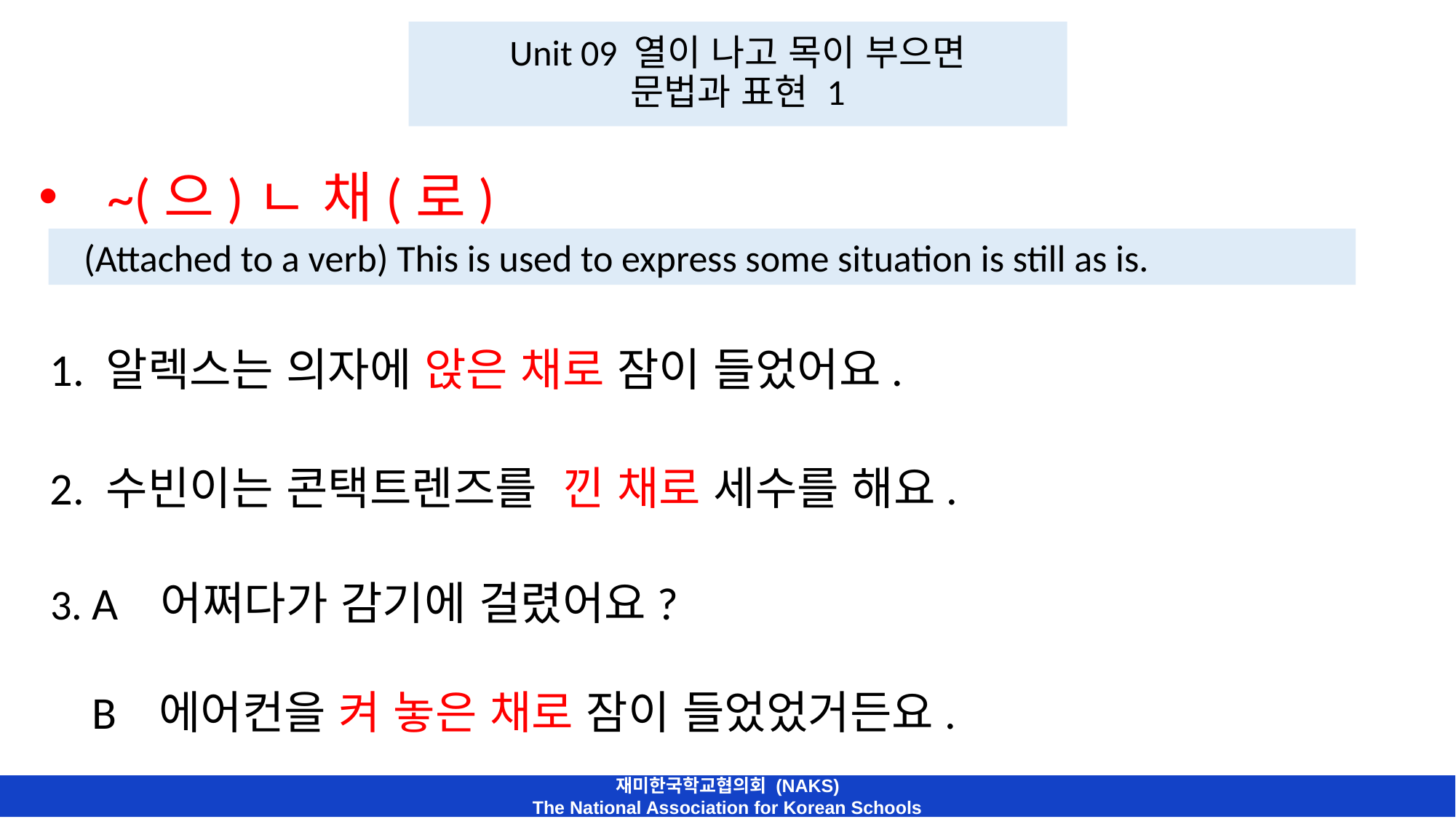

# Unit 09 열이 나고 목이 부으면 문법과 표현 1
~(으)ㄴ 채(로)
   (Attached to a verb) This is used to express some situation is still as is.

 1. 알렉스는 의자에 앉은 채로 잠이 들었어요.

 2. 수빈이는 콘택트렌즈를  낀 채로 세수를 해요.
3. A   어쩌다가 감기에 걸렸어요?

    B   에어컨을 켜 놓은 채로 잠이 들었었거든요.
재미한국학교협의회 (NAKS)
The National Association for Korean Schools